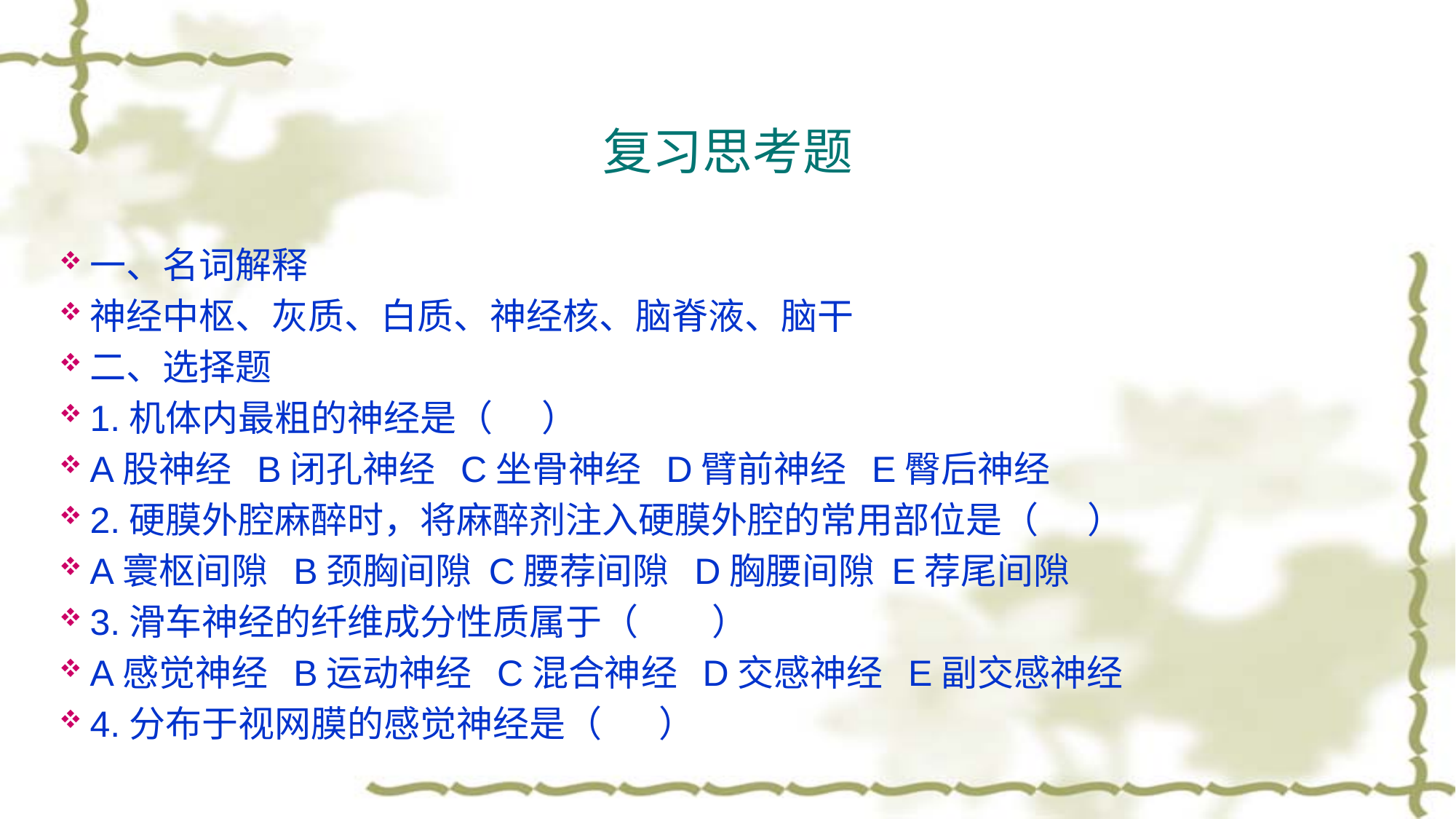

# 复习思考题
一、名词解释
神经中枢、灰质、白质、神经核、脑脊液、脑干
二、选择题
1.机体内最粗的神经是（      ）
A股神经  B闭孔神经  C坐骨神经  D臂前神经  E臀后神经
2.硬膜外腔麻醉时，将麻醉剂注入硬膜外腔的常用部位是（      ）
A寰枢间隙  B颈胸间隙 C腰荐间隙  D胸腰间隙 E荐尾间隙
3.滑车神经的纤维成分性质属于（         ）
A感觉神经  B运动神经  C混合神经  D交感神经  E副交感神经
4.分布于视网膜的感觉神经是（       ）